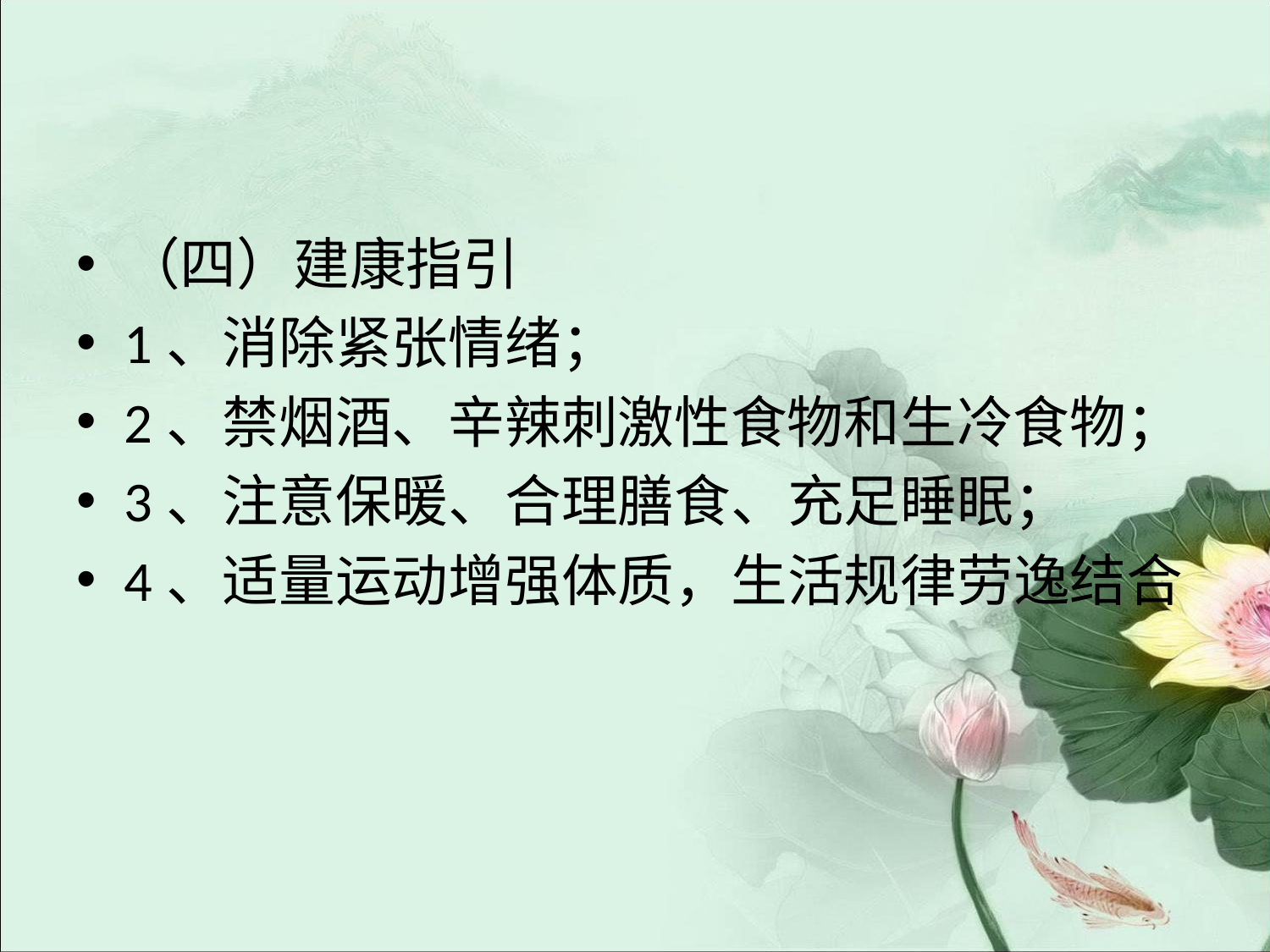

（四）建康指引
1、消除紧张情绪；
2、禁烟酒、辛辣刺激性食物和生冷食物；
3、注意保暖、合理膳食、充足睡眠；
4、适量运动增强体质，生活规律劳逸结合